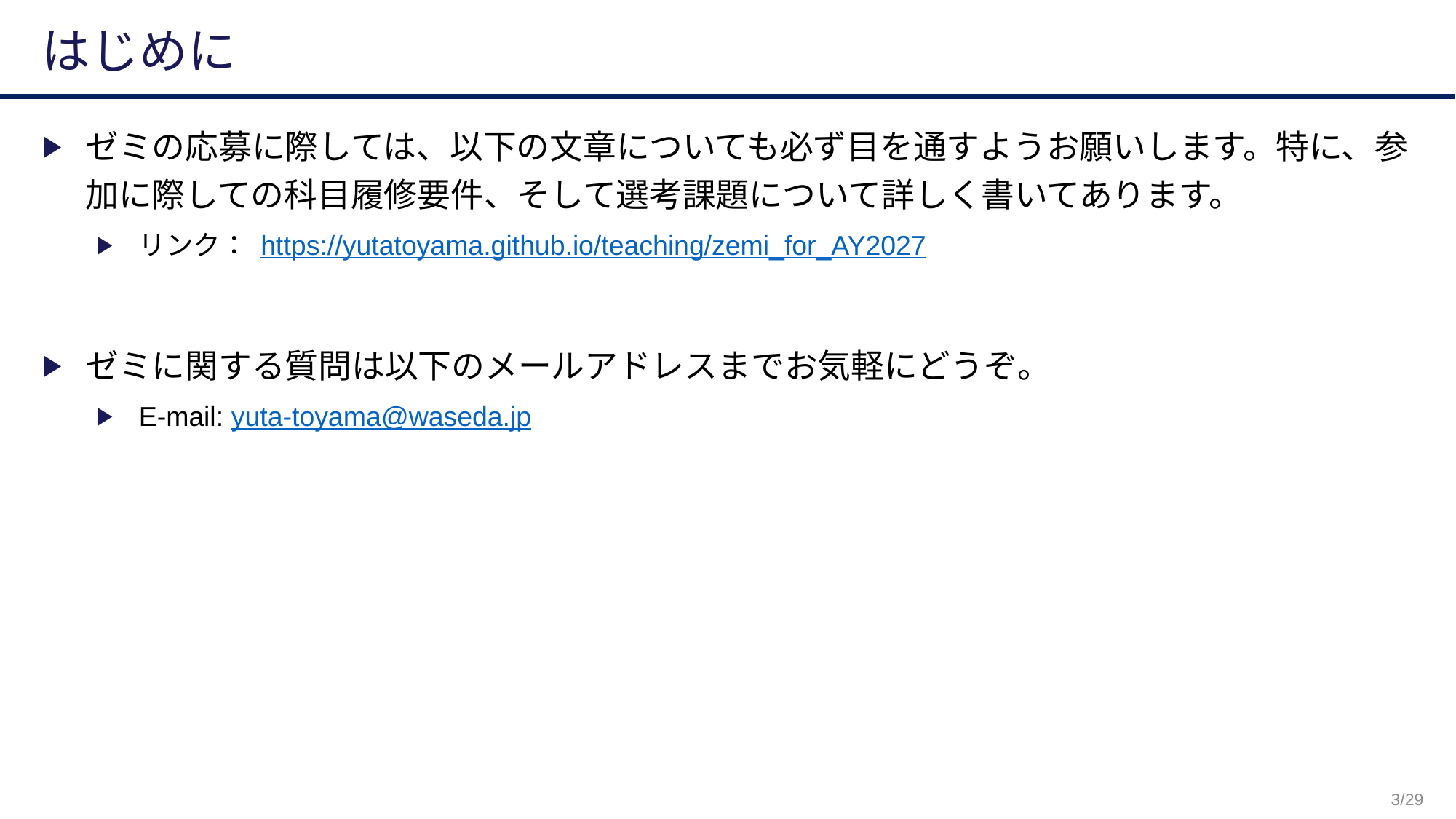

# はじめに
ゼミの応募に際しては、以下の文章についても必ず目を通すようお願いします。特に、参加に際しての科目履修要件、そして選考課題について詳しく書いてあります。
リンク： https://yutatoyama.github.io/teaching/zemi_for_AY2027

ゼミに関する質問は以下のメールアドレスまでお気軽にどうぞ。
E-mail: yuta-toyama@waseda.jp

3/29